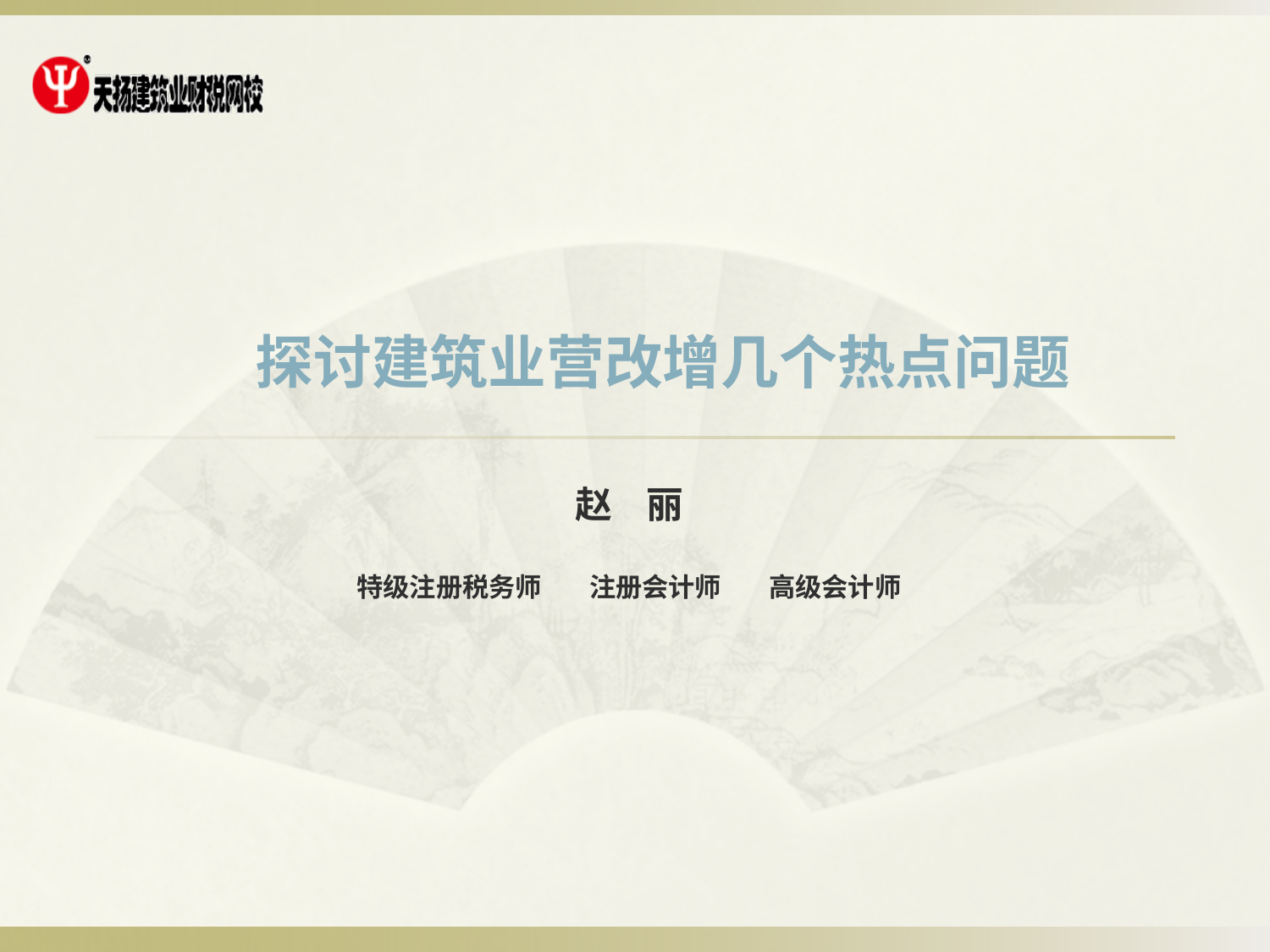

探讨建筑业营改增几个热点问题
# 赵    丽 特级注册税务师        注册会计师        高级会计师